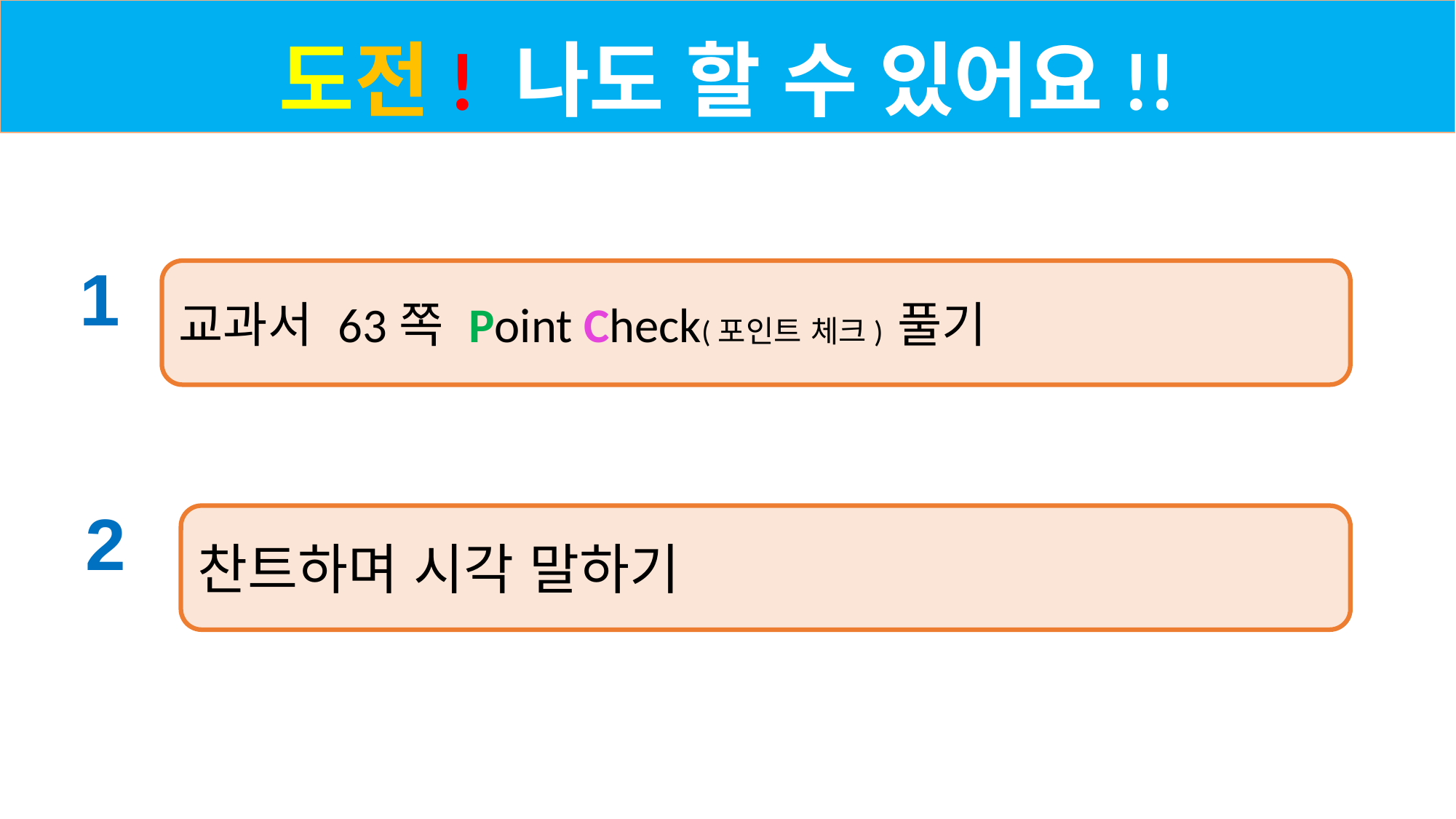

도전! 나도 할 수 있어요!!
1
교과서 63쪽 Point Check(포인트 체크) 풀기
2
찬트하며 시각 말하기